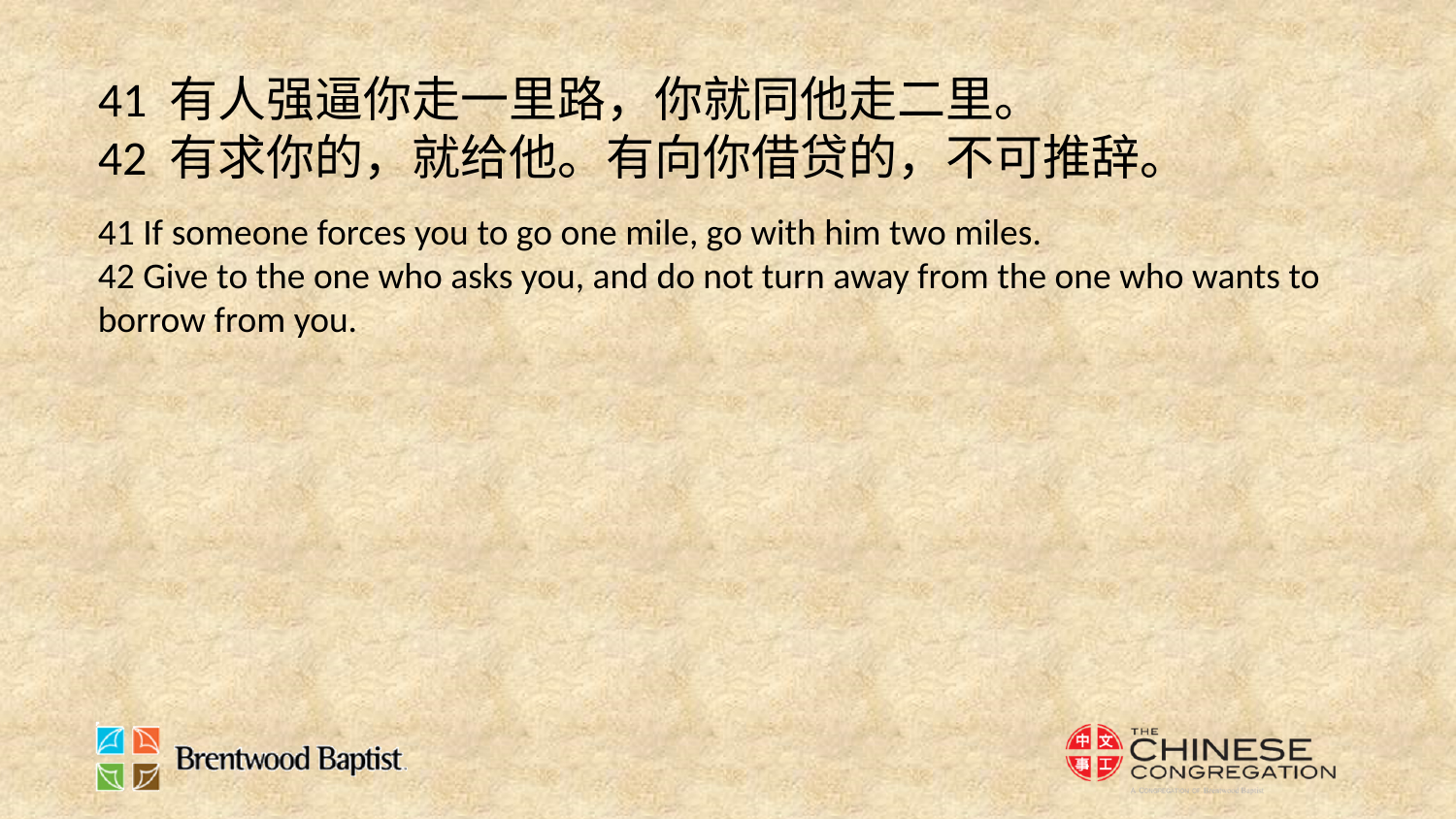

41 有人强逼你走一里路，你就同他走二里。
42 有求你的，就给他。有向你借贷的，不可推辞。

41 If someone forces you to go one mile, go with him two miles.
42 Give to the one who asks you, and do not turn away from the one who wants to borrow from you.